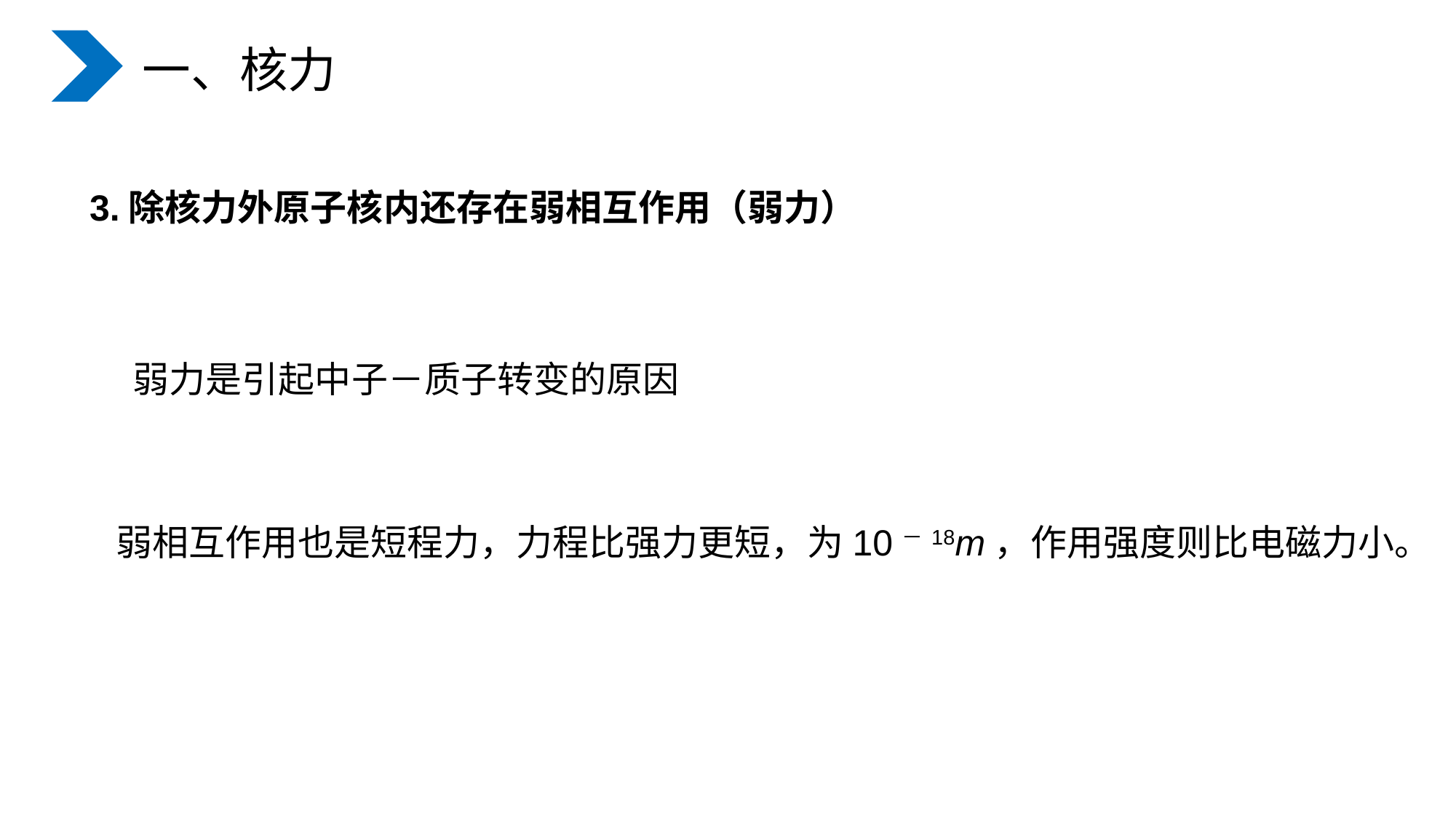

一、核力
3.除核力外原子核内还存在弱相互作用（弱力）
 弱力是引起中子－质子转变的原因
弱相互作用也是短程力，力程比强力更短，为10－18m，作用强度则比电磁力小。